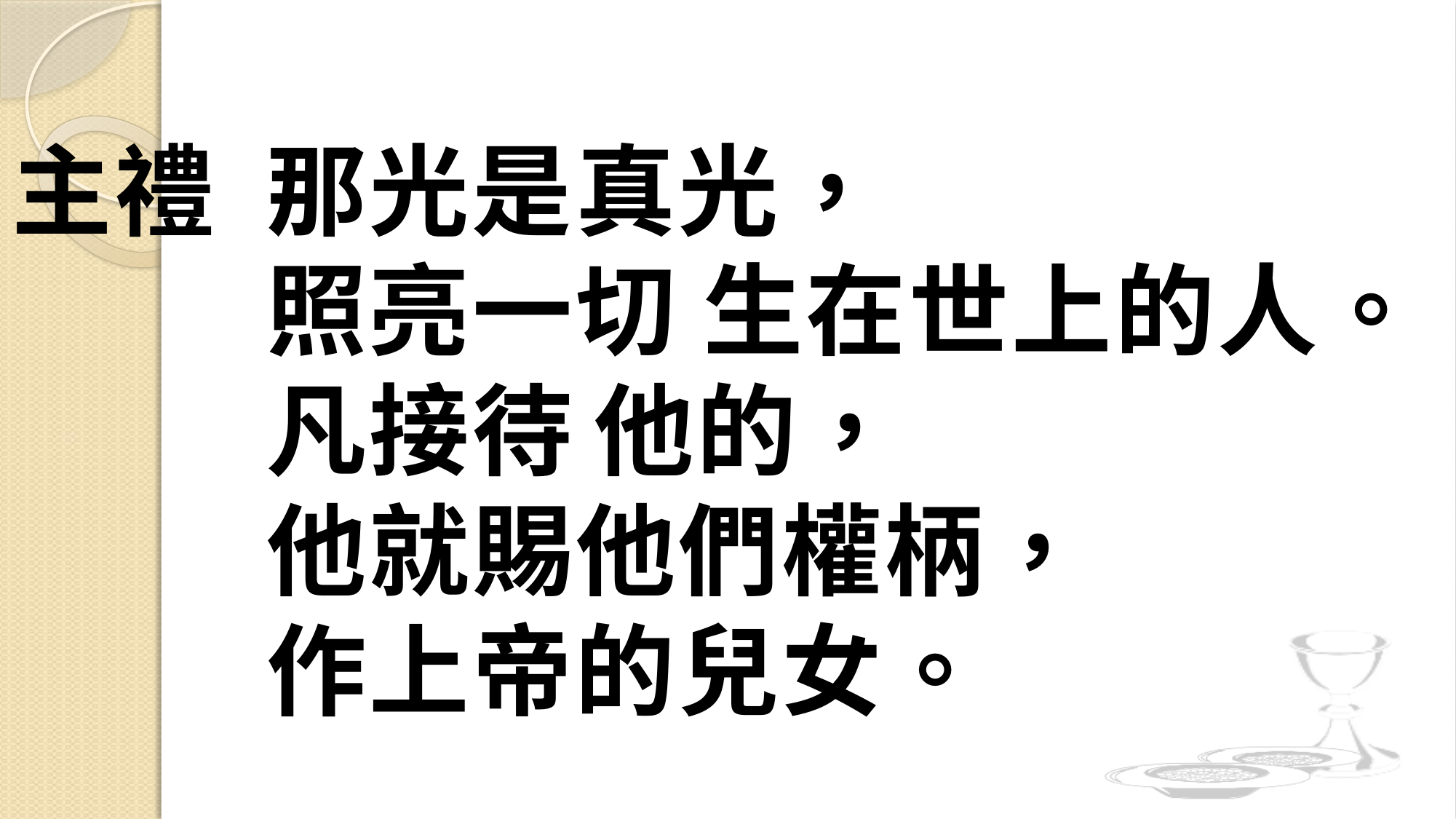

主禮
那光是真光，
照亮一切	生在世上的人。
凡接待	他的，
他就賜他們權柄，
作上帝的兒女。